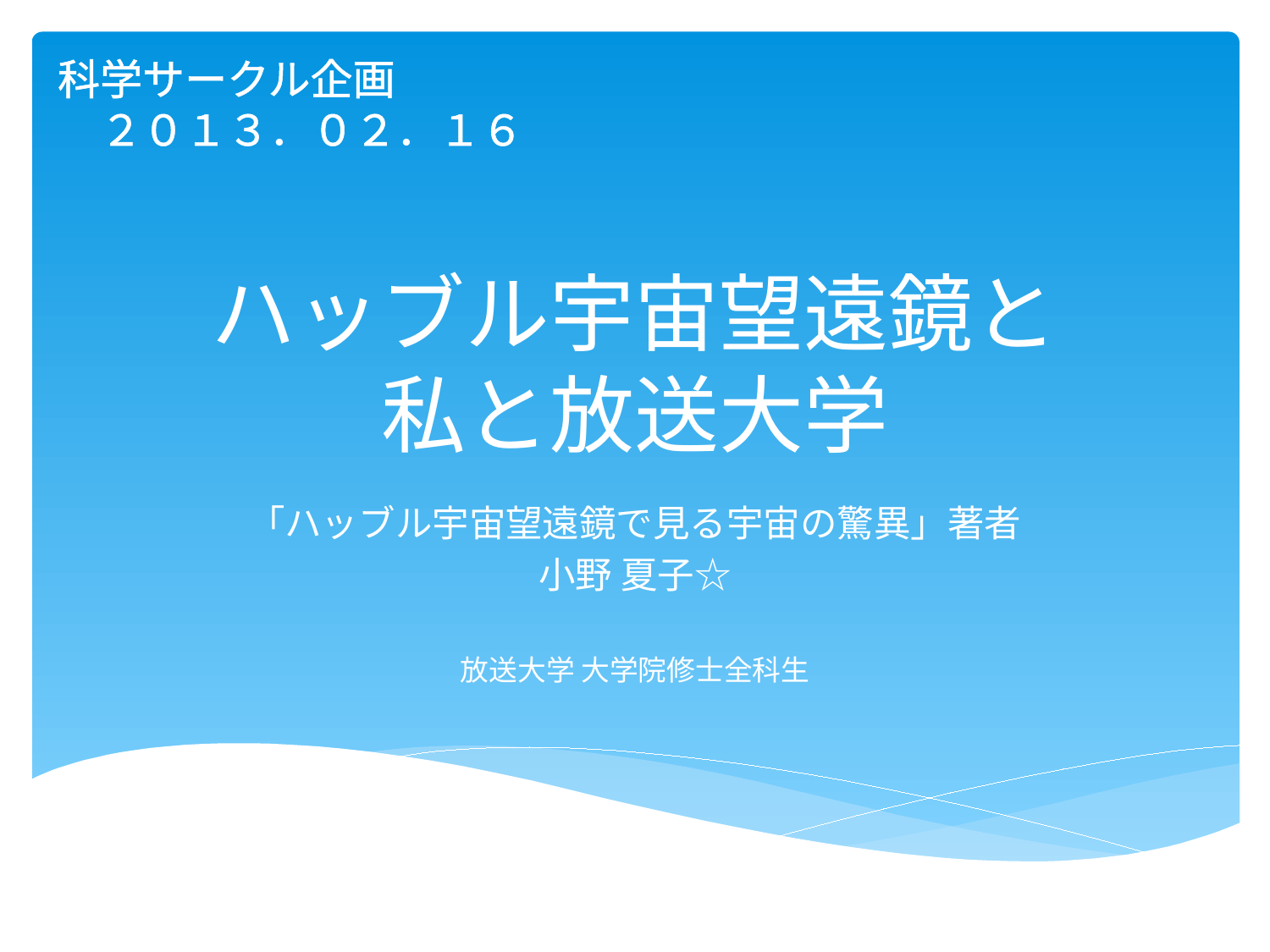

科学サークル企画　　　　　　　　　　　　　　　　　　　　２０１３．０２．１６
# ハッブル宇宙望遠鏡と 私と放送大学
「ハッブル宇宙望遠鏡で見る宇宙の驚異」著者
小野 夏子☆

放送大学 大学院修士全科生